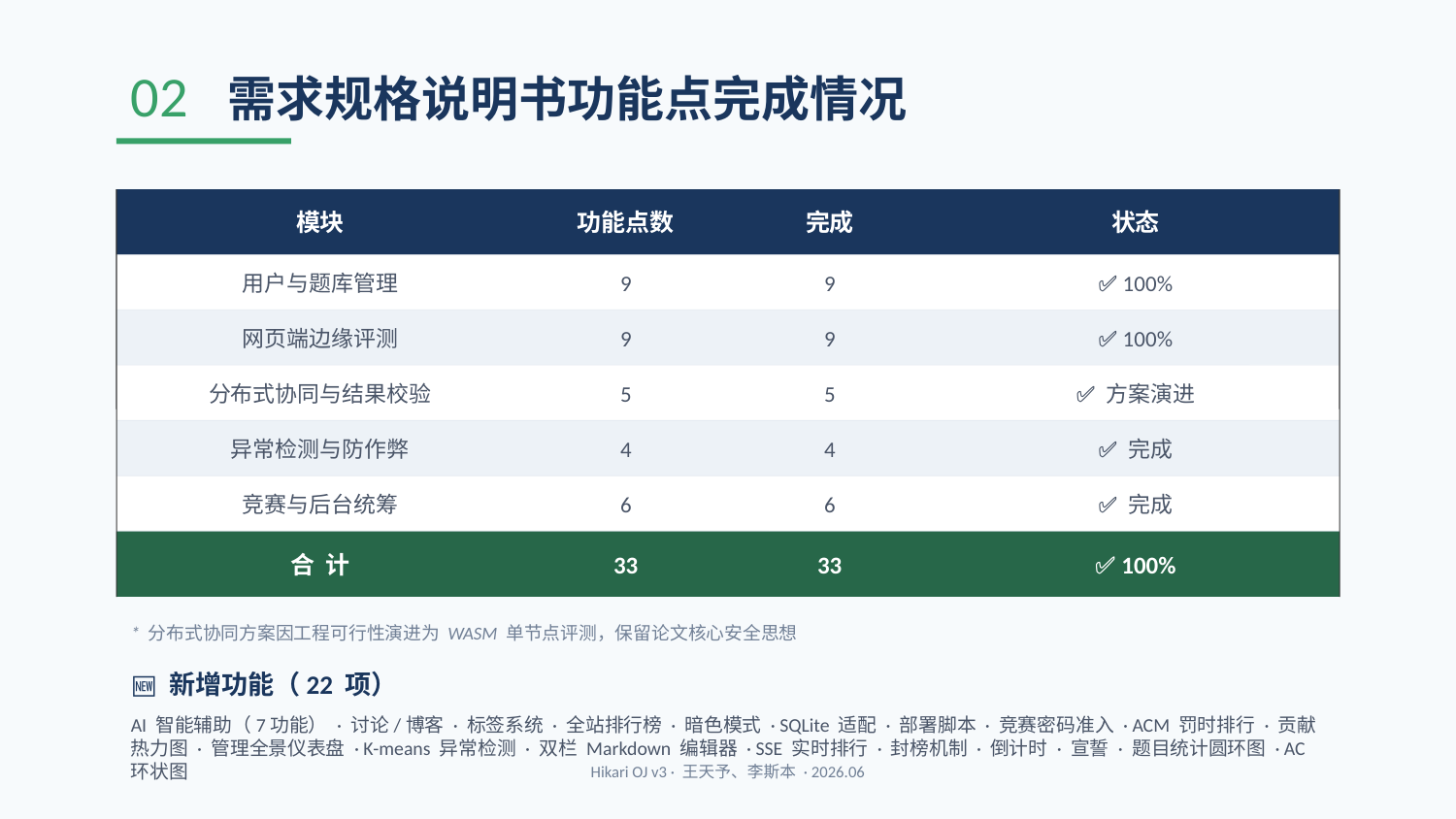

02  需求规格说明书功能点完成情况

模块

功能点数
完成
状态

用户与题库管理
9
9
✅ 100%

网页端边缘评测
9
9
✅ 100%

分布式协同与结果校验
5
5
✅ 方案演进

异常检测与防作弊
4
4
✅ 完成

竞赛与后台统筹
6
6
✅ 完成

合  计
33
33
✅ 100%
* 分布式协同方案因工程可行性演进为 WASM 单节点评测，保留论文核心安全思想
🆕 新增功能（22 项）
AI 智能辅助（7功能） · 讨论/博客 · 标签系统 · 全站排行榜 · 暗色模式 · SQLite 适配 · 部署脚本 · 竞赛密码准入 · ACM 罚时排行 · 贡献热力图 · 管理全景仪表盘 · K-means 异常检测 · 双栏 Markdown 编辑器 · SSE 实时排行 · 封榜机制 · 倒计时 · 宣誓 · 题目统计圆环图 · AC 环状图
Hikari OJ v3 · 王天予、李斯本 · 2026.06